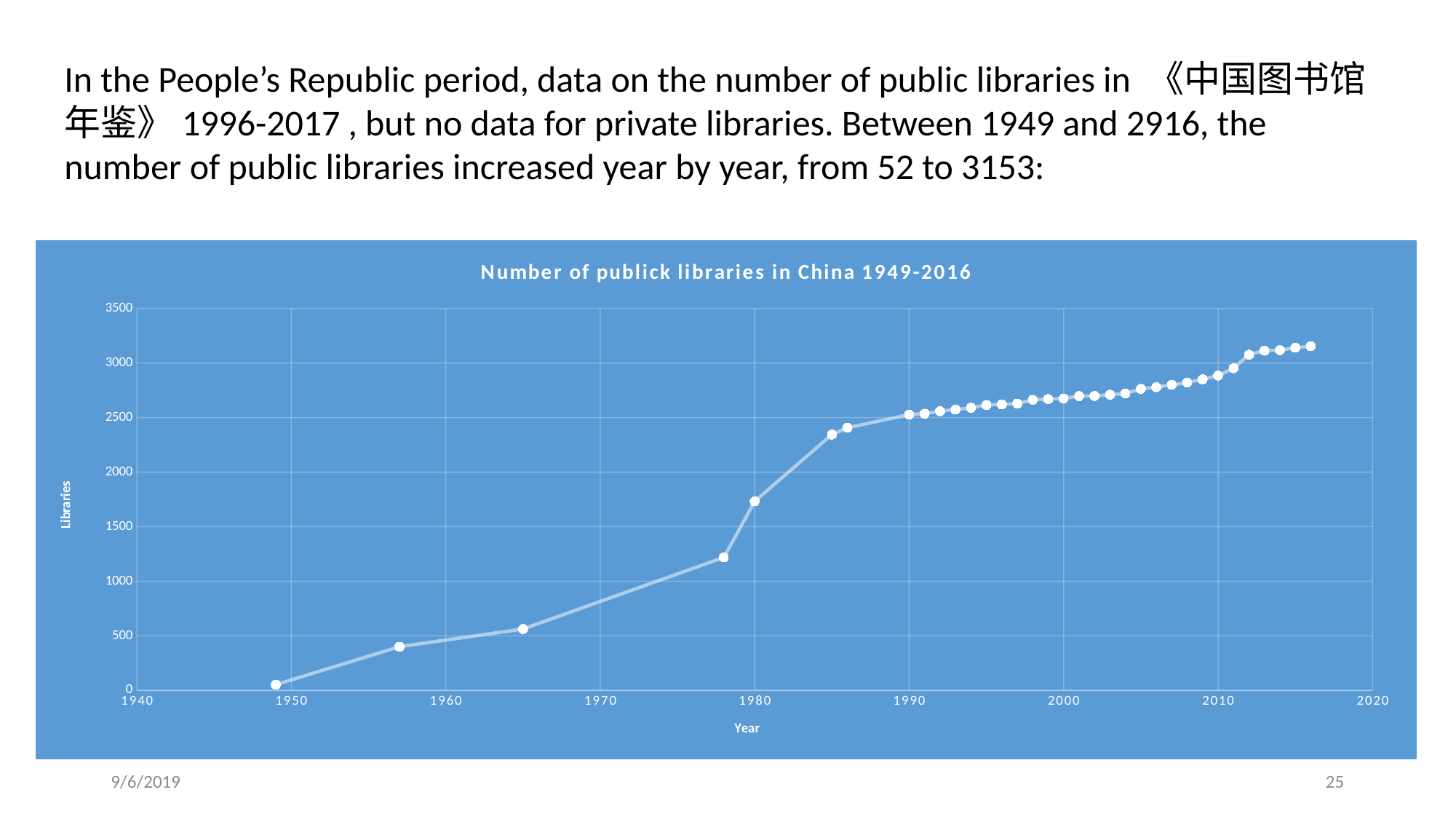

In the People’s Republic period, data on the number of public libraries in 《中国图书馆年鉴》1996-2017 , but no data for private libraries. Between 1949 and 2916, the number of public libraries increased year by year, from 52 to 3153:

### Chart: Number of publick libraries in China 1949-2016

| Category |  |
|---|---|
9/6/2019
25